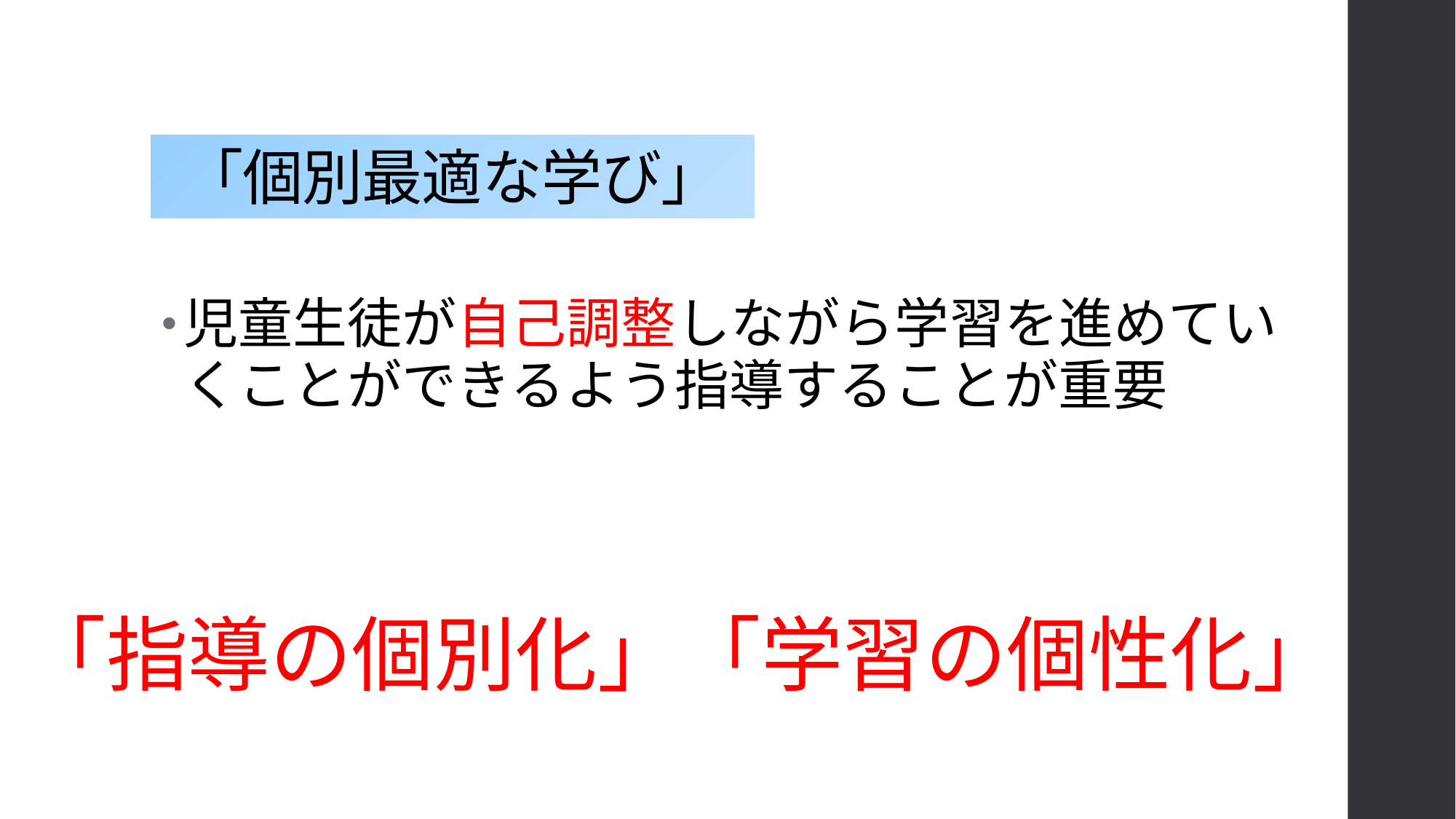

# 「個別最適な学び」
児童生徒が自己調整しながら学習を進めていくことができるよう指導することが重要
「指導の個別化」「学習の個性化」